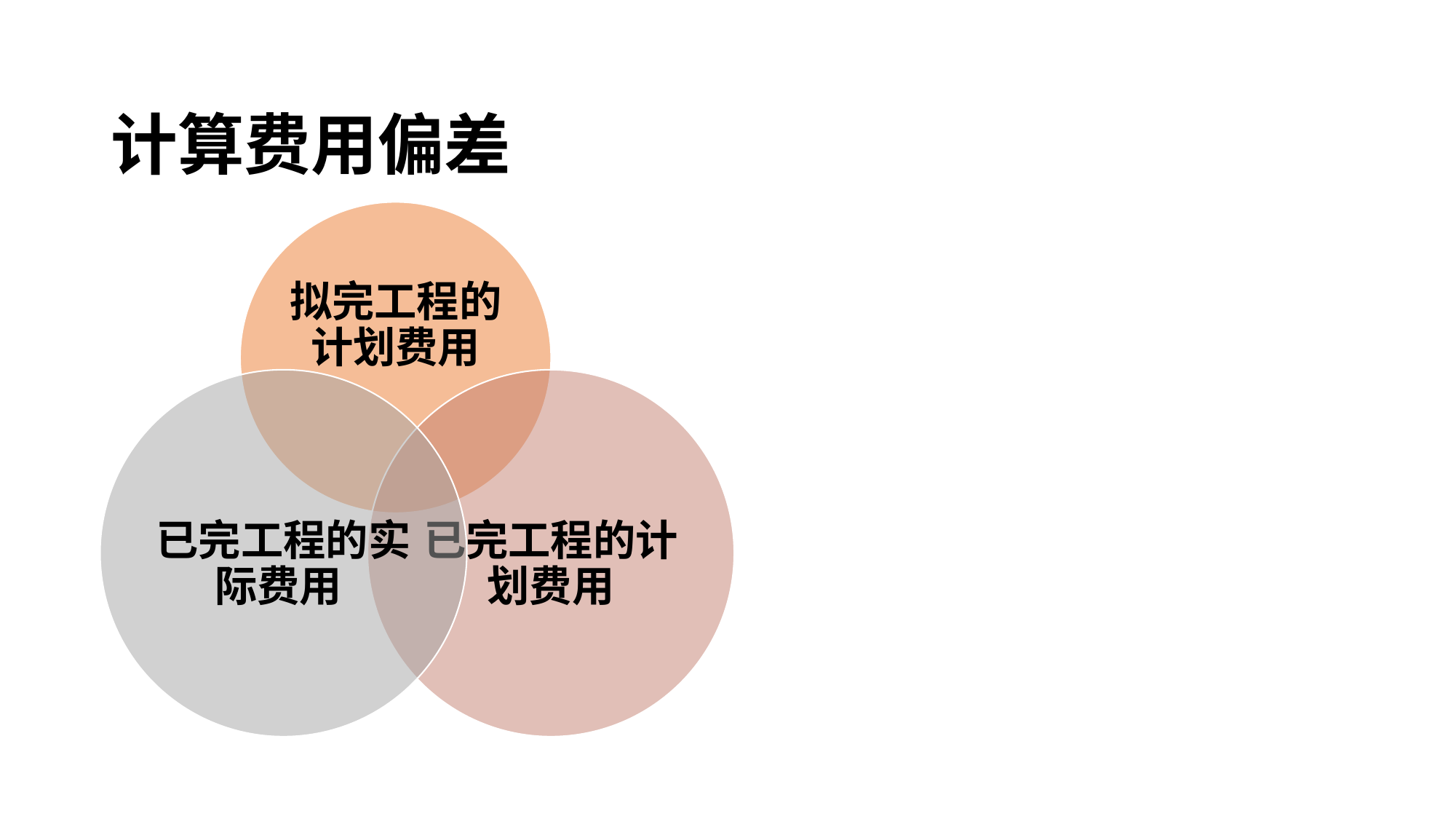

# 计算费用偏差
拟完工程的计划费用
已完工程的计划费用
已完工程的实际费用